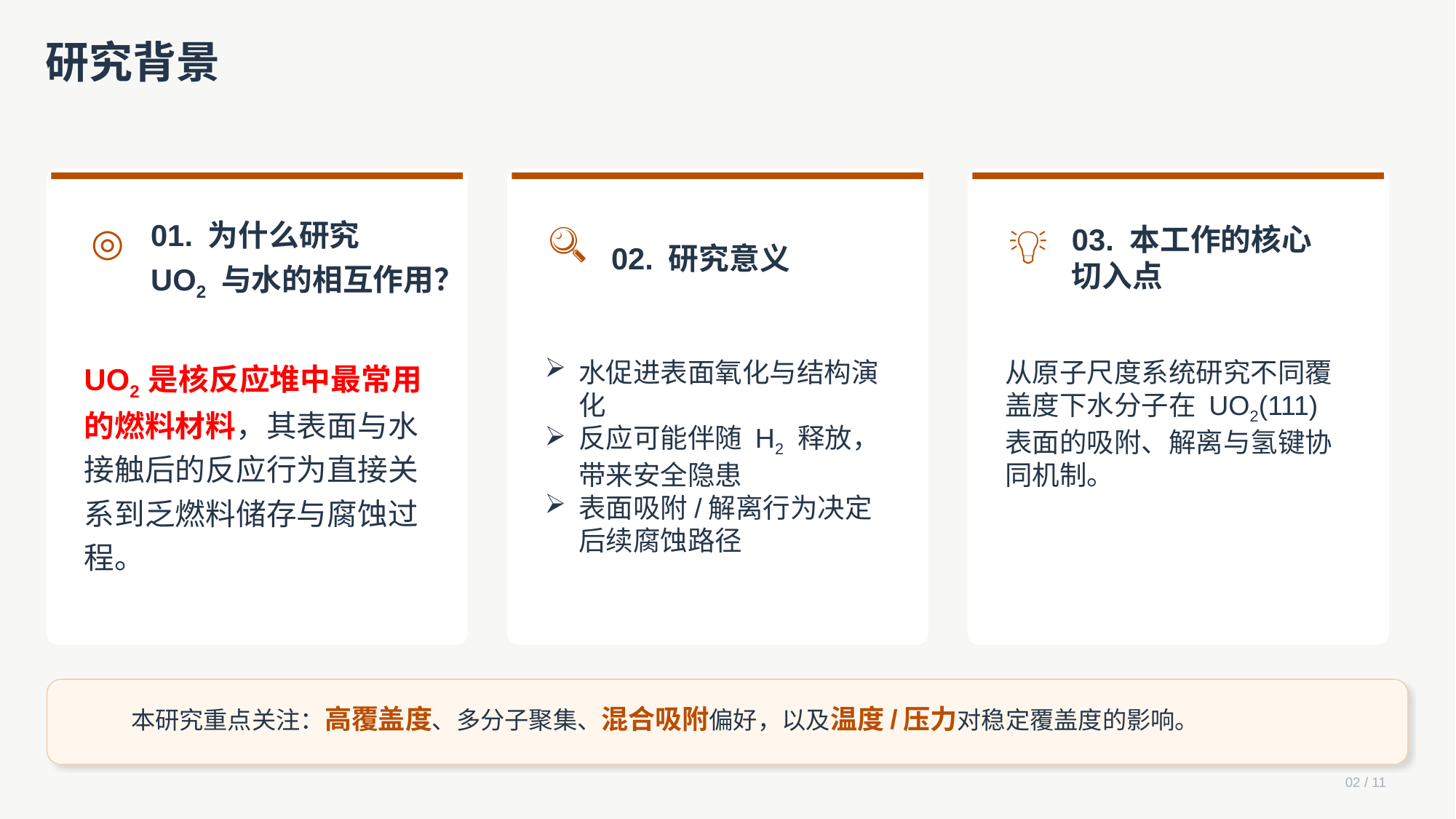

研究背景

01. 为什么研究
UO2 与水的相互作用？
02. 研究意义
03. 本工作的核心
切入点
◎
🔍
💡
UO2 是核反应堆中最常用的燃料材料，其表面与水接触后的反应行为直接关系到乏燃料储存与腐蚀过程。
水促进表面氧化与结构演化
反应可能伴随 H2 释放，带来安全隐患
表面吸附/解离行为决定后续腐蚀路径
从原子尺度系统研究不同覆盖度下水分子在 UO2(111) 表面的吸附、解离与氢键协同机制。

本研究重点关注：高覆盖度、多分子聚集、混合吸附偏好，以及温度/压力对稳定覆盖度的影响。
02 / 11